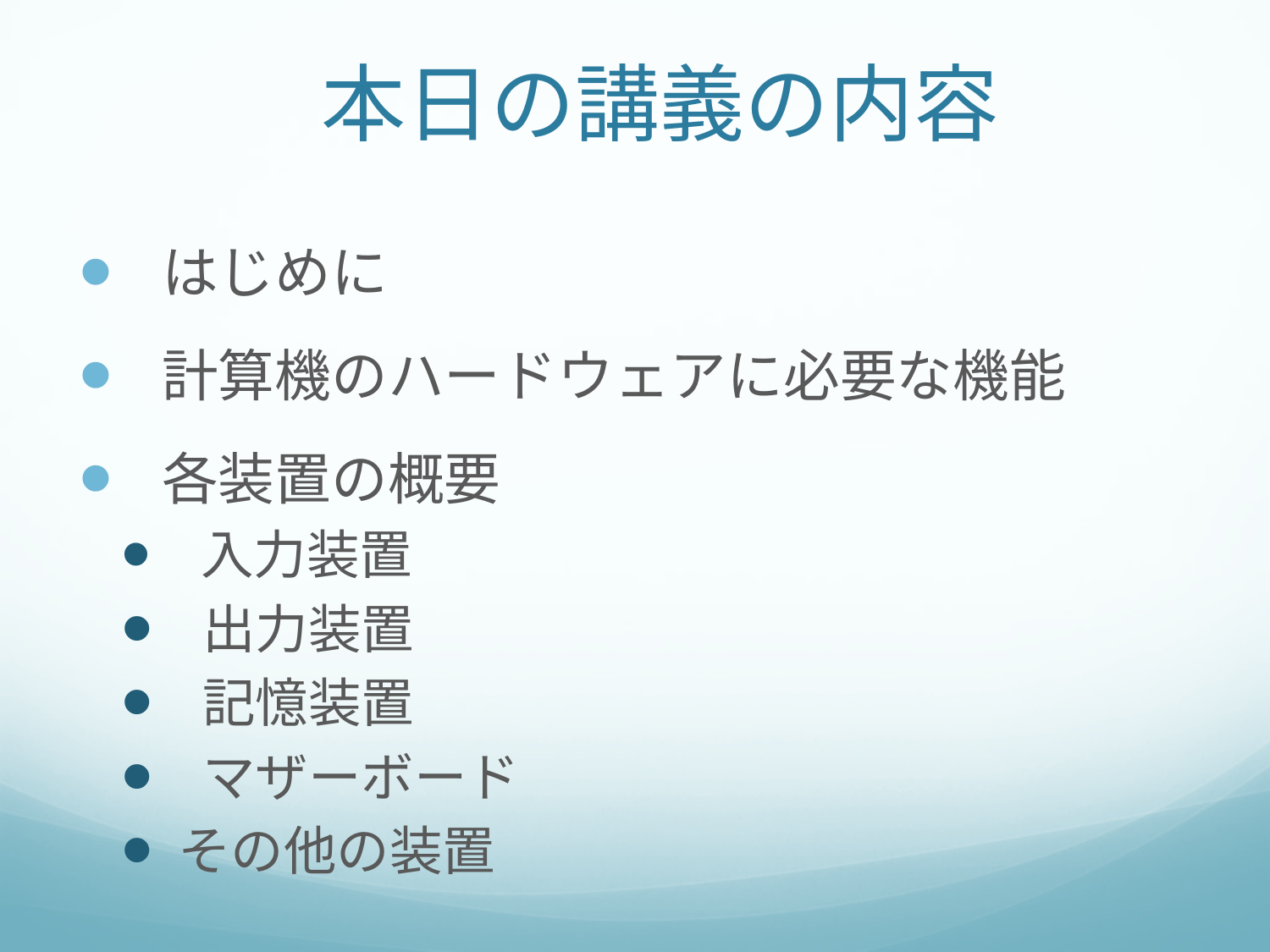

# 本日の講義の内容
 はじめに
 計算機のハードウェアに必要な機能
 各装置の概要
 入力装置
 出力装置
 記憶装置
 マザーボード
その他の装置